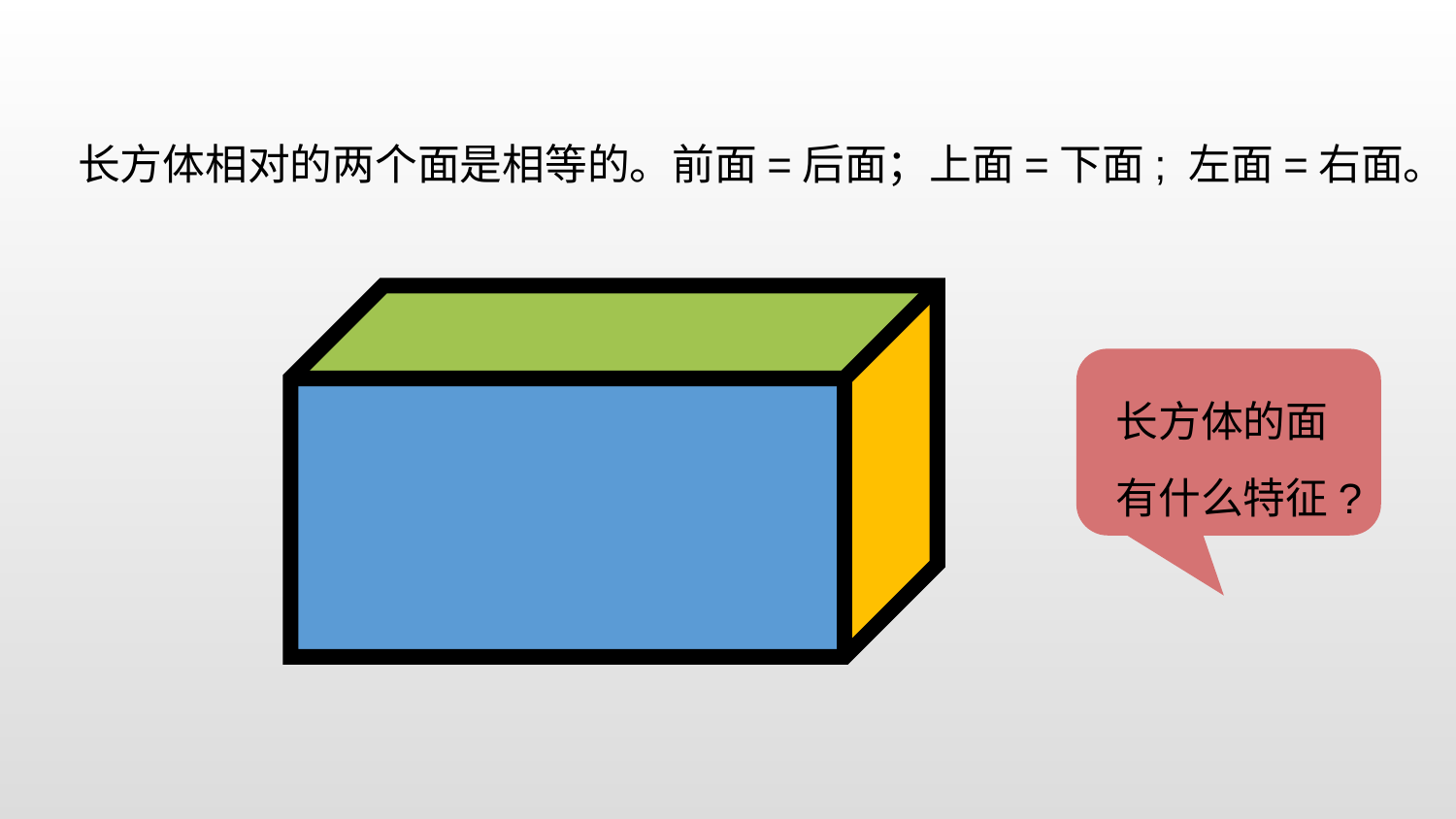

长方体相对的两个面是相等的。前面=后面；上面=下面; 左面=右面。

长方体的面有什么特征?